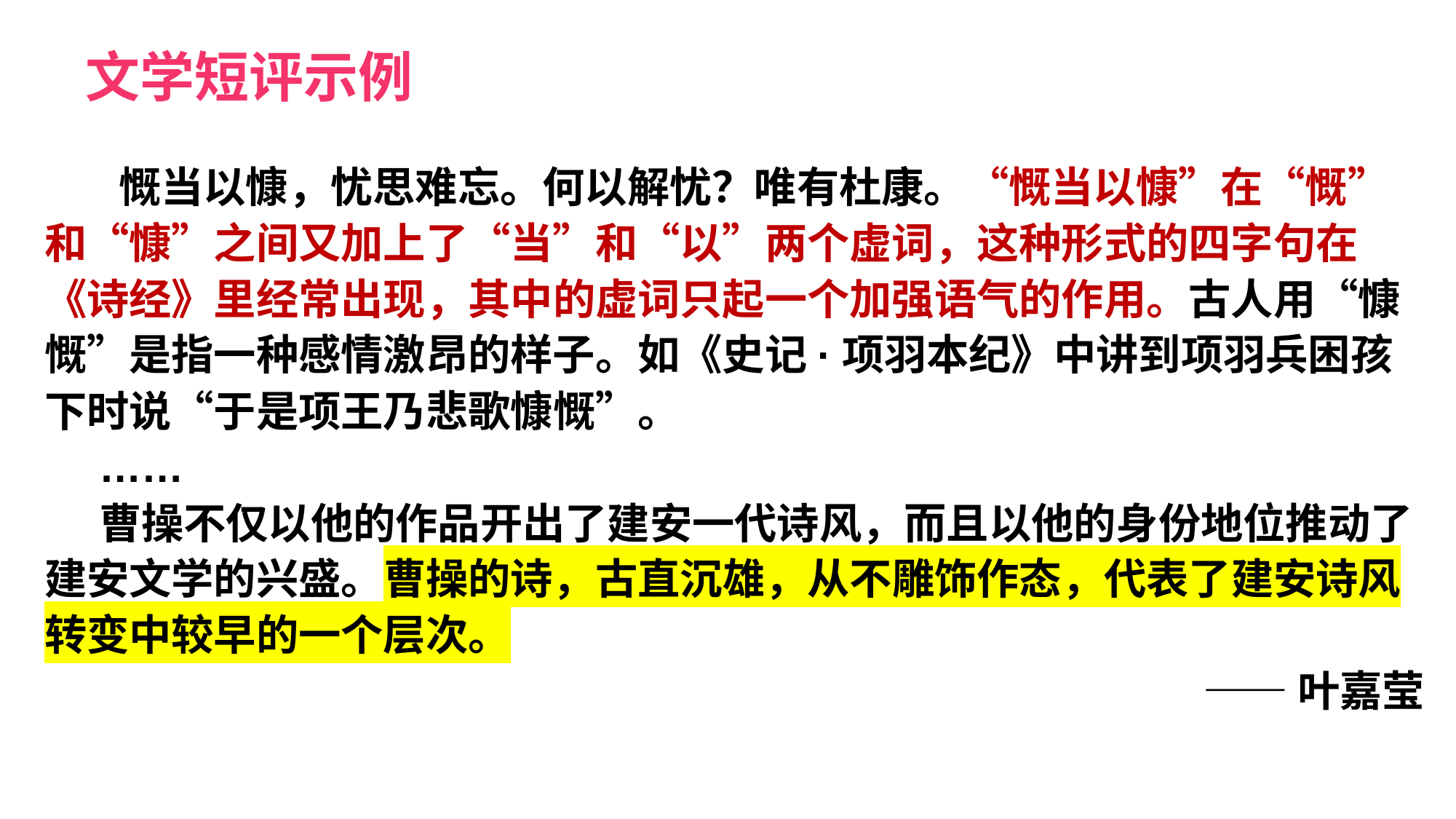

文学短评示例
 慨当以慷，忧思难忘。何以解忧？唯有杜康。“慨当以慷”在“慨”和“慷”之间又加上了“当”和“以”两个虚词，这种形式的四字句在《诗经》里经常出现，其中的虚词只起一个加强语气的作用。古人用“慷慨”是指一种感情激昂的样子。如《史记·项羽本纪》中讲到项羽兵困孩下时说“于是项王乃悲歌慷慨”。
……
曹操不仅以他的作品开出了建安一代诗风，而且以他的身份地位推动了建安文学的兴盛。曹操的诗，古直沉雄，从不雕饰作态，代表了建安诗风转变中较早的一个层次。
——叶嘉莹